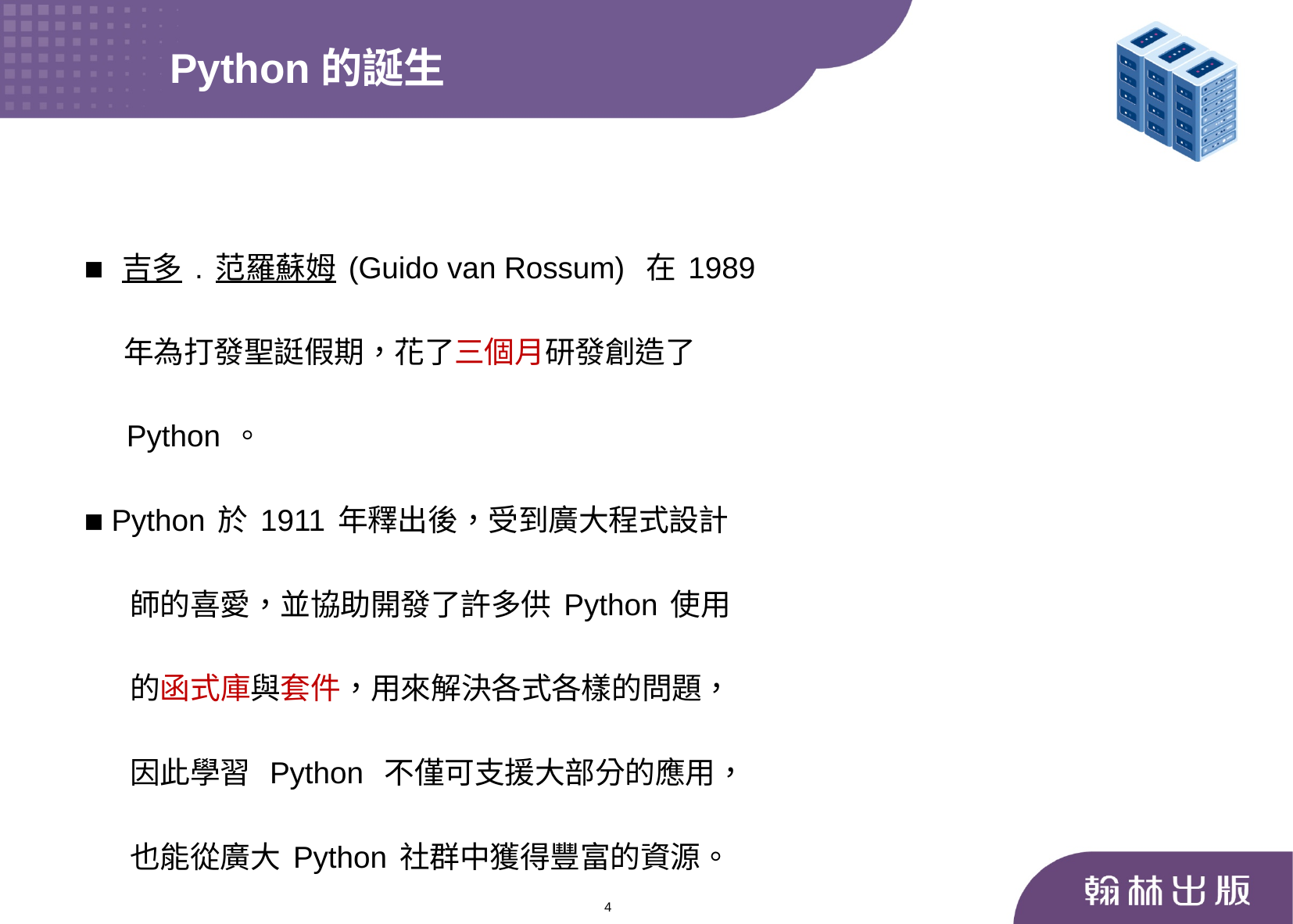

Python的誕生
◼︎ 吉多.范羅蘇姆(Guido van Rossum) 在1989
    年為打發聖誔假期，花了三個月研發創造了
     Python。
◼︎ Python於1911年釋出後，受到廣大程式設計
     師的喜愛，並協助開發了許多供Python使用
     的函式庫與套件，用來解決各式各樣的問題，
     因此學習 Python 不僅可支援大部分的應用，
     也能從廣大Python社群中獲得豐富的資源。
4